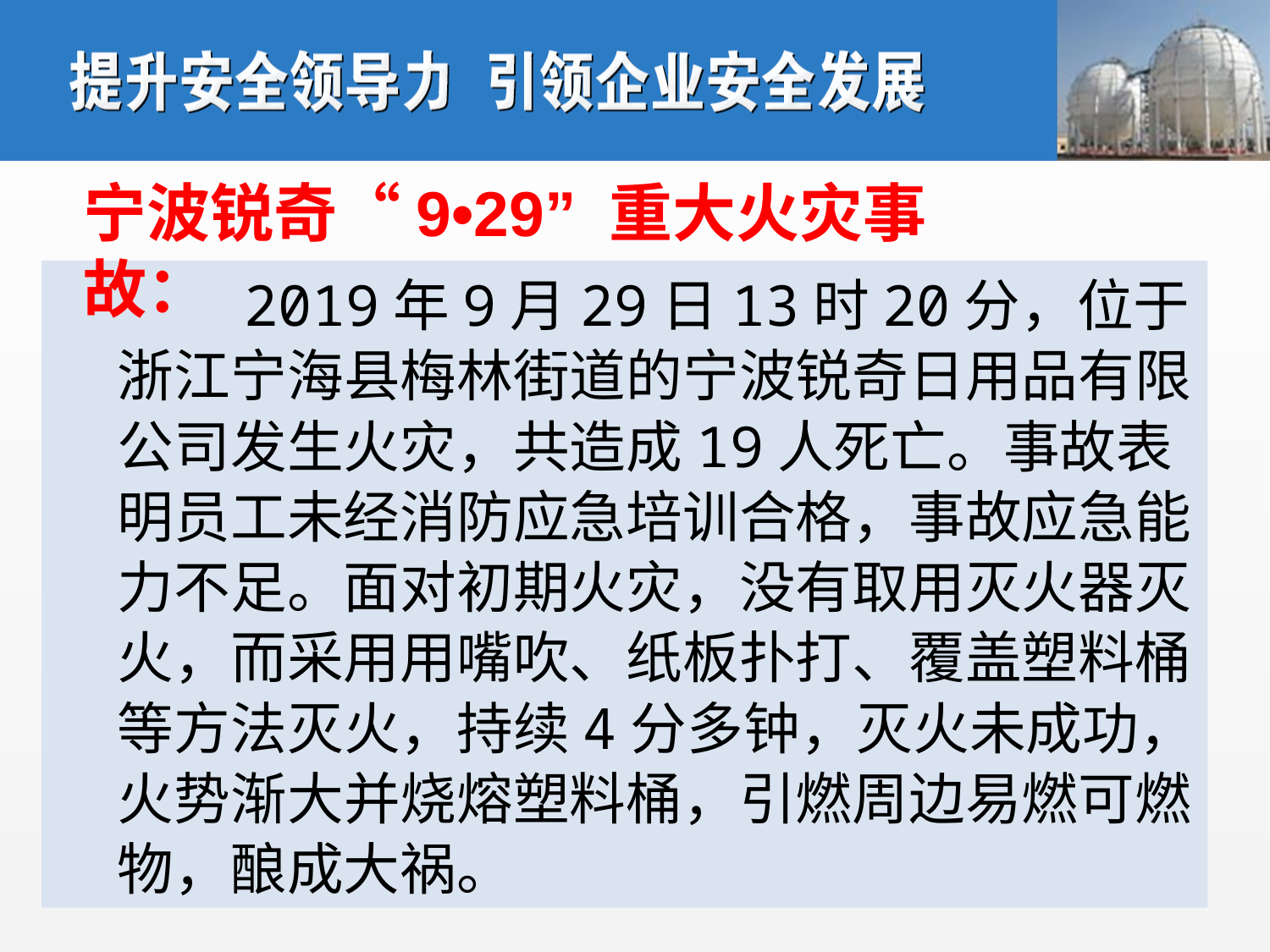

宁波锐奇“9•29” 重大火灾事故：
　　2019年9月29日13时20分，位于浙江宁海县梅林街道的宁波锐奇日用品有限公司发生火灾，共造成19人死亡。事故表明员工未经消防应急培训合格，事故应急能力不足。面对初期火灾，没有取用灭火器灭火，而采用用嘴吹、纸板扑打、覆盖塑料桶等方法灭火，持续4分多钟，灭火未成功，火势渐大并烧熔塑料桶，引燃周边易燃可燃物，酿成大祸。